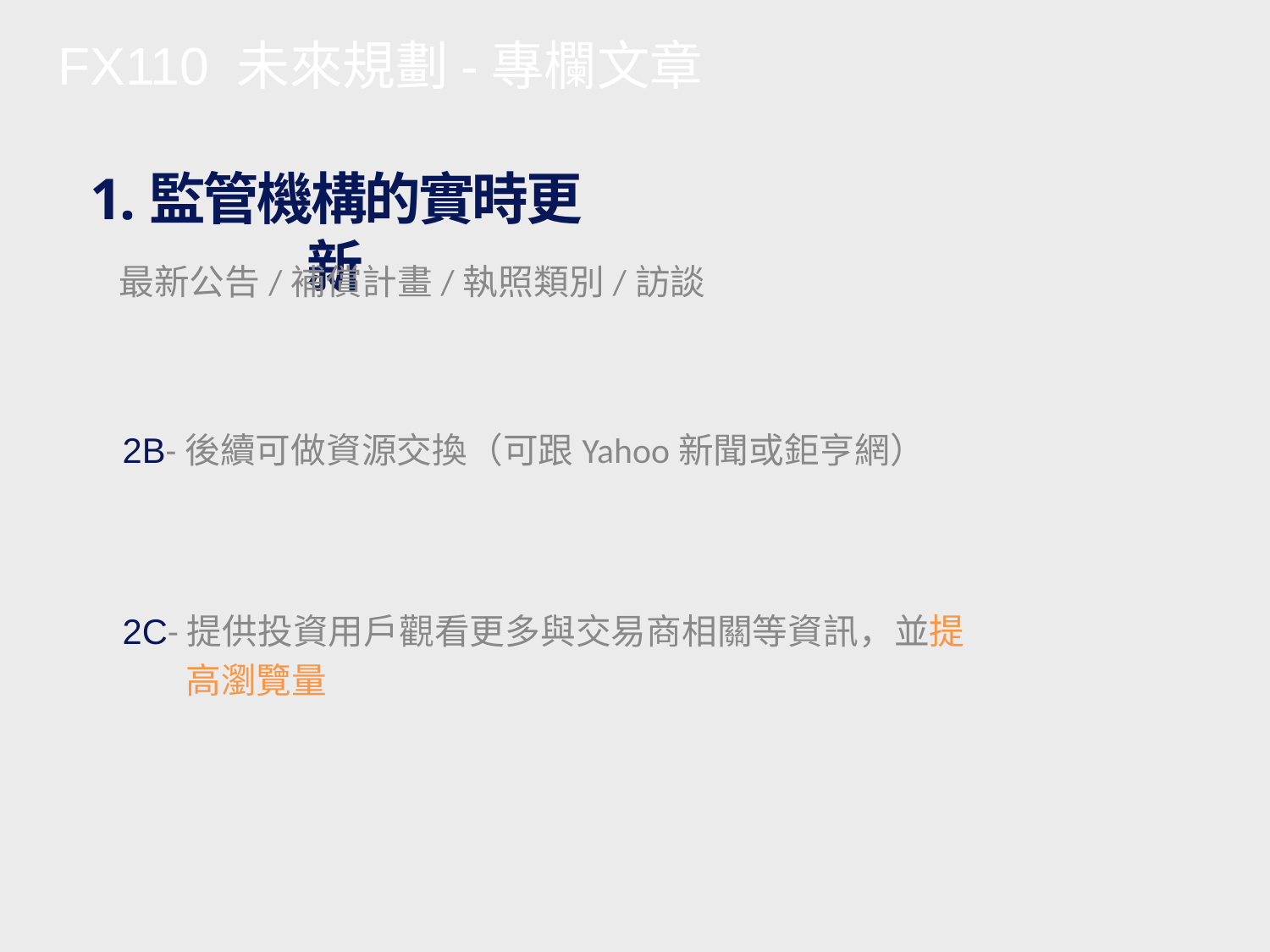

FX110 未來規劃-專欄文章
1.監管機構的實時更新
最新公告/補償計畫/執照類別/訪談
2B-後續可做資源交換（可跟Yahoo新聞或鉅亨網）
2C-提供投資用戶觀看更多與交易商相關等資訊，並提
       高瀏覽量